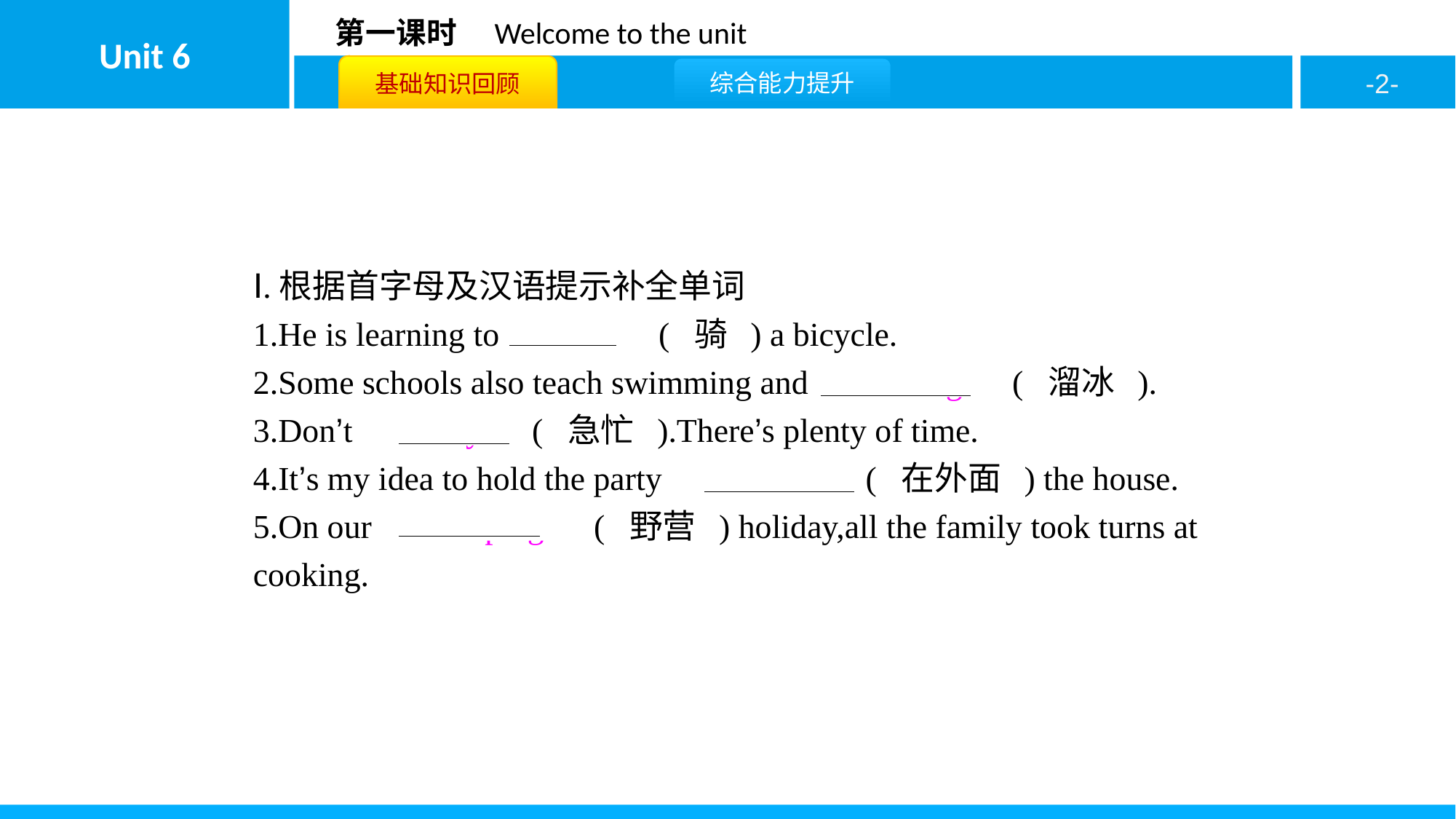

Ⅰ.根据首字母及汉语提示补全单词
1.He is learning to 　ride　(  骑  ) a bicycle.
2.Some schools also teach swimming and 　skating　(  溜冰  ).
3.Don’t 　hurry　(  急忙  ).There’s plenty of time.
4.It’s my idea to hold the party 　outside　(  在外面  ) the house.
5.On our 　camping　(  野营  ) holiday,all the family took turns at cooking.